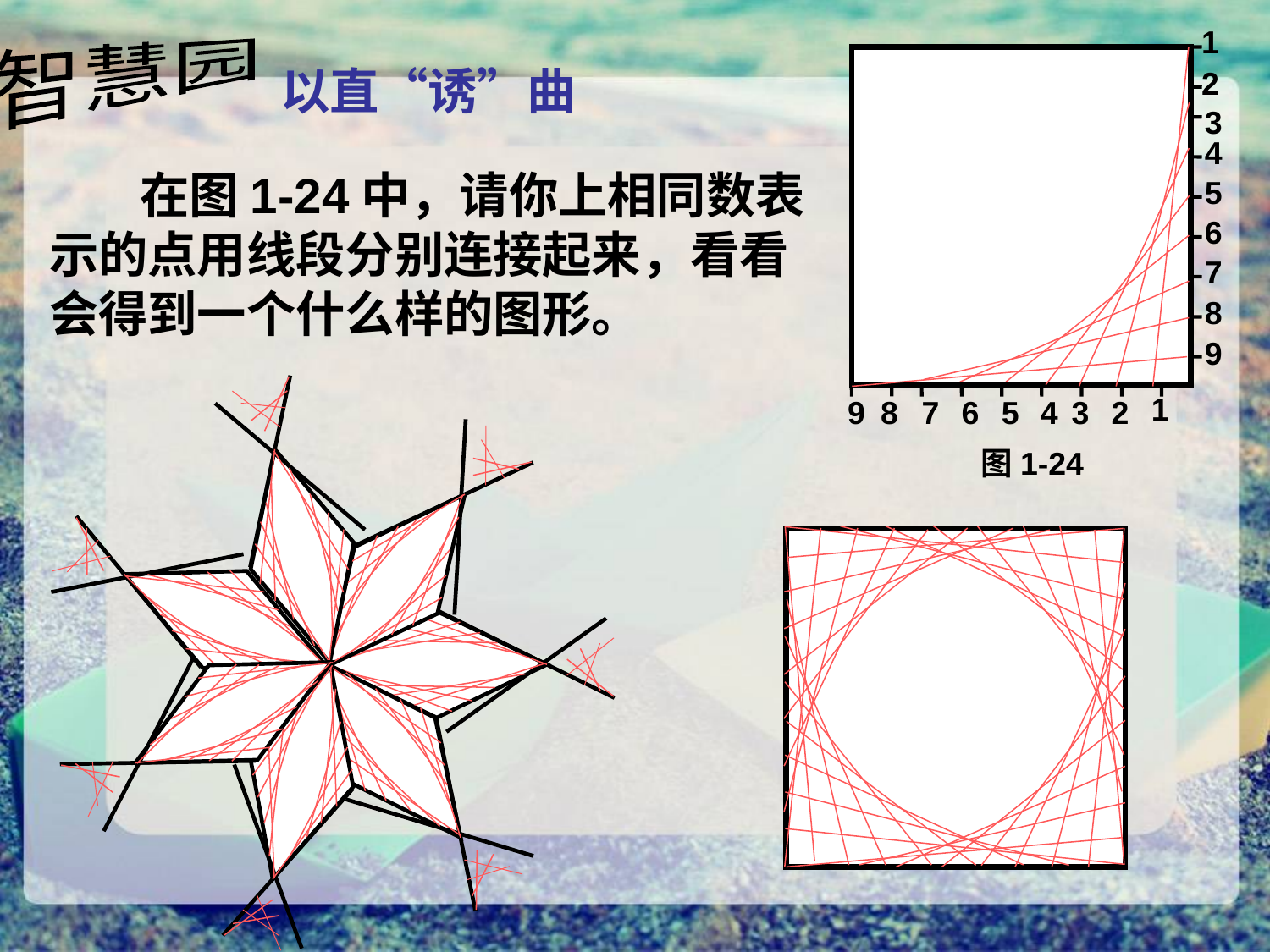

1
智慧园

以直“诱”曲
2

3

4

       在图1-24中，请你上相同数表示的点用线段分别连接起来，看看会得到一个什么样的图形。
5

6

7

8

9

1
9
8
7
6
5
4
3
2

图1-24